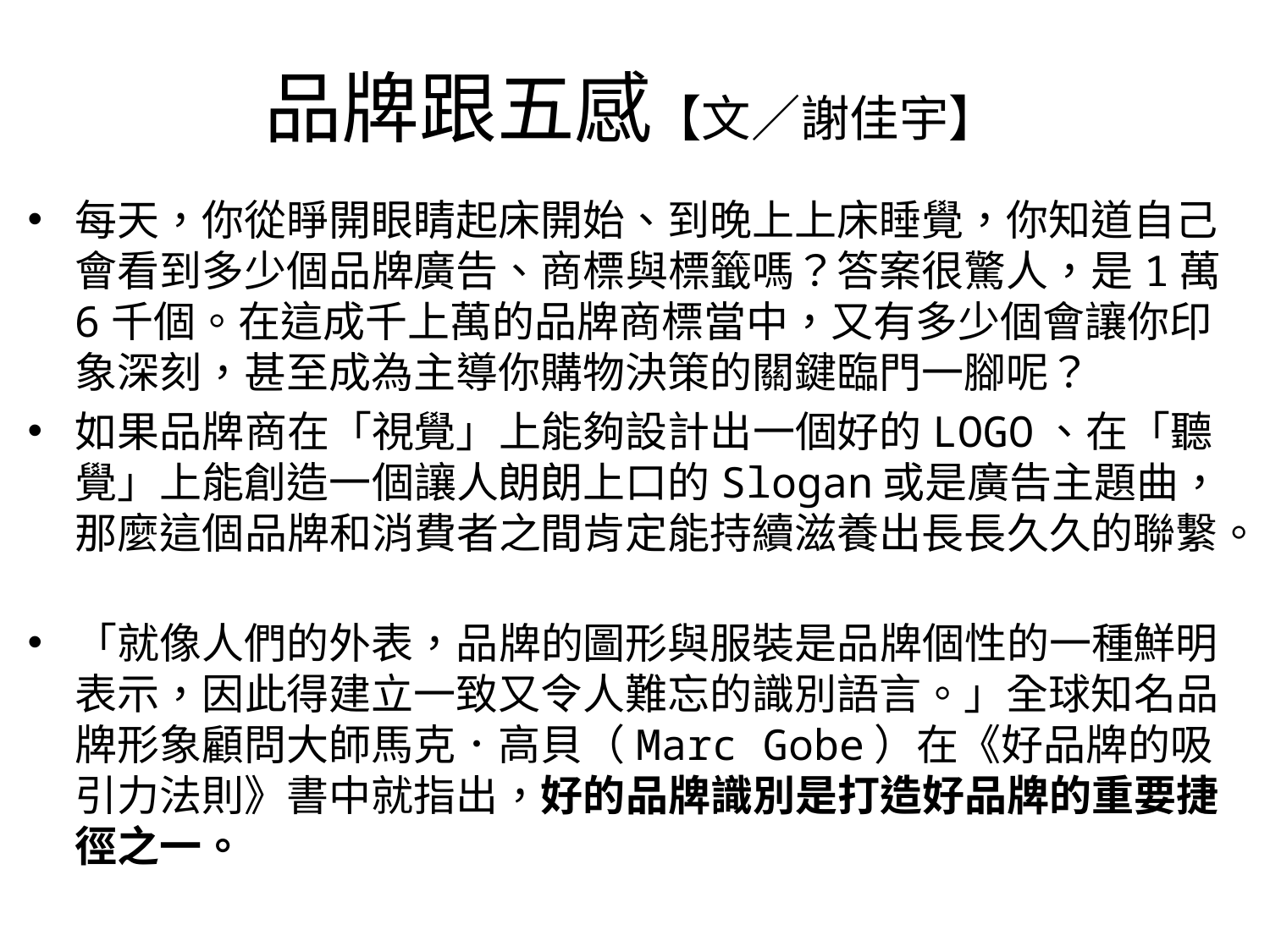

品牌跟五感【文／謝佳宇】
每天，你從睜開眼睛起床開始、到晚上上床睡覺，你知道自己會看到多少個品牌廣告、商標與標籤嗎？答案很驚人，是1萬6千個。在這成千上萬的品牌商標當中，又有多少個會讓你印象深刻，甚至成為主導你購物決策的關鍵臨門一腳呢？
如果品牌商在「視覺」上能夠設計出一個好的LOGO、在「聽覺」上能創造一個讓人朗朗上口的Slogan或是廣告主題曲，那麼這個品牌和消費者之間肯定能持續滋養出長長久久的聯繫。
「就像人們的外表，品牌的圖形與服裝是品牌個性的一種鮮明表示，因此得建立一致又令人難忘的識別語言。」全球知名品牌形象顧問大師馬克．高貝（Marc Gobe）在《好品牌的吸引力法則》書中就指出，好的品牌識別是打造好品牌的重要捷徑之一。